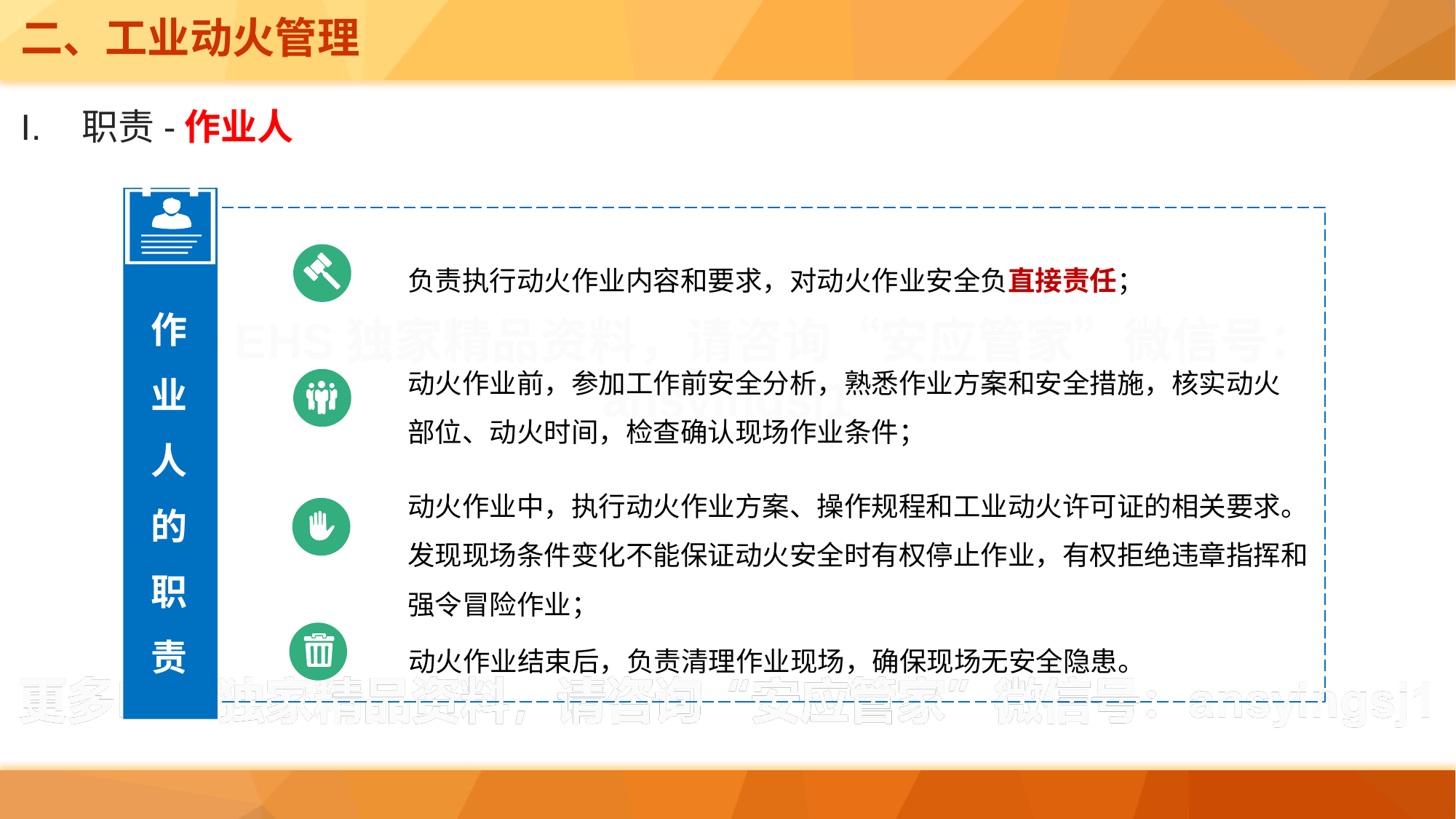

二、工业动火管理
职责-作业人

负责执行动火作业内容和要求，对动火作业安全负直接责任；

作业人
的
职
责
动火作业前，参加工作前安全分析，熟悉作业方案和安全措施，核实动火部位、动火时间，检查确认现场作业条件；

动火作业中，执行动火作业方案、操作规程和工业动火许可证的相关要求。发现现场条件变化不能保证动火安全时有权停止作业，有权拒绝违章指挥和强令冒险作业；

动火作业结束后，负责清理作业现场，确保现场无安全隐患。